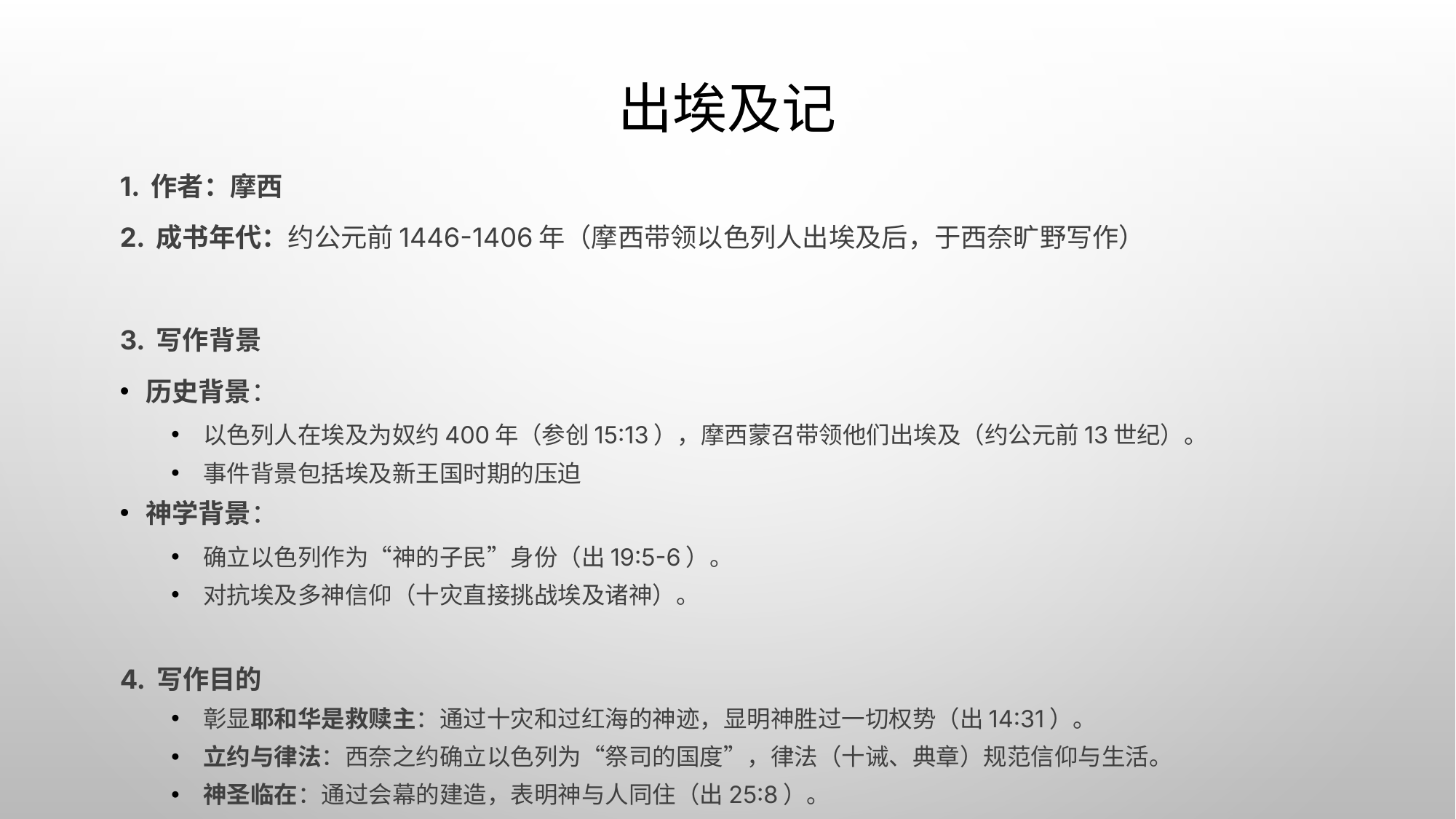

# 出埃及记
1. 作者：摩西
2. 成书年代：约公元前1446-1406年（摩西带领以色列人出埃及后，于西奈旷野写作）

3. 写作背景
历史背景：
以色列人在埃及为奴约400年（参创15:13），摩西蒙召带领他们出埃及（约公元前13世纪）。
事件背景包括埃及新王国时期的压迫
神学背景：
确立以色列作为“神的子民”身份（出19:5-6）。
对抗埃及多神信仰（十灾直接挑战埃及诸神）。
4. 写作目的
彰显耶和华是救赎主：通过十灾和过红海的神迹，显明神胜过一切权势（出14:31）。
立约与律法：西奈之约确立以色列为“祭司的国度”，律法（十诫、典章）规范信仰与生活。
神圣临在：通过会幕的建造，表明神与人同住（出25:8）。